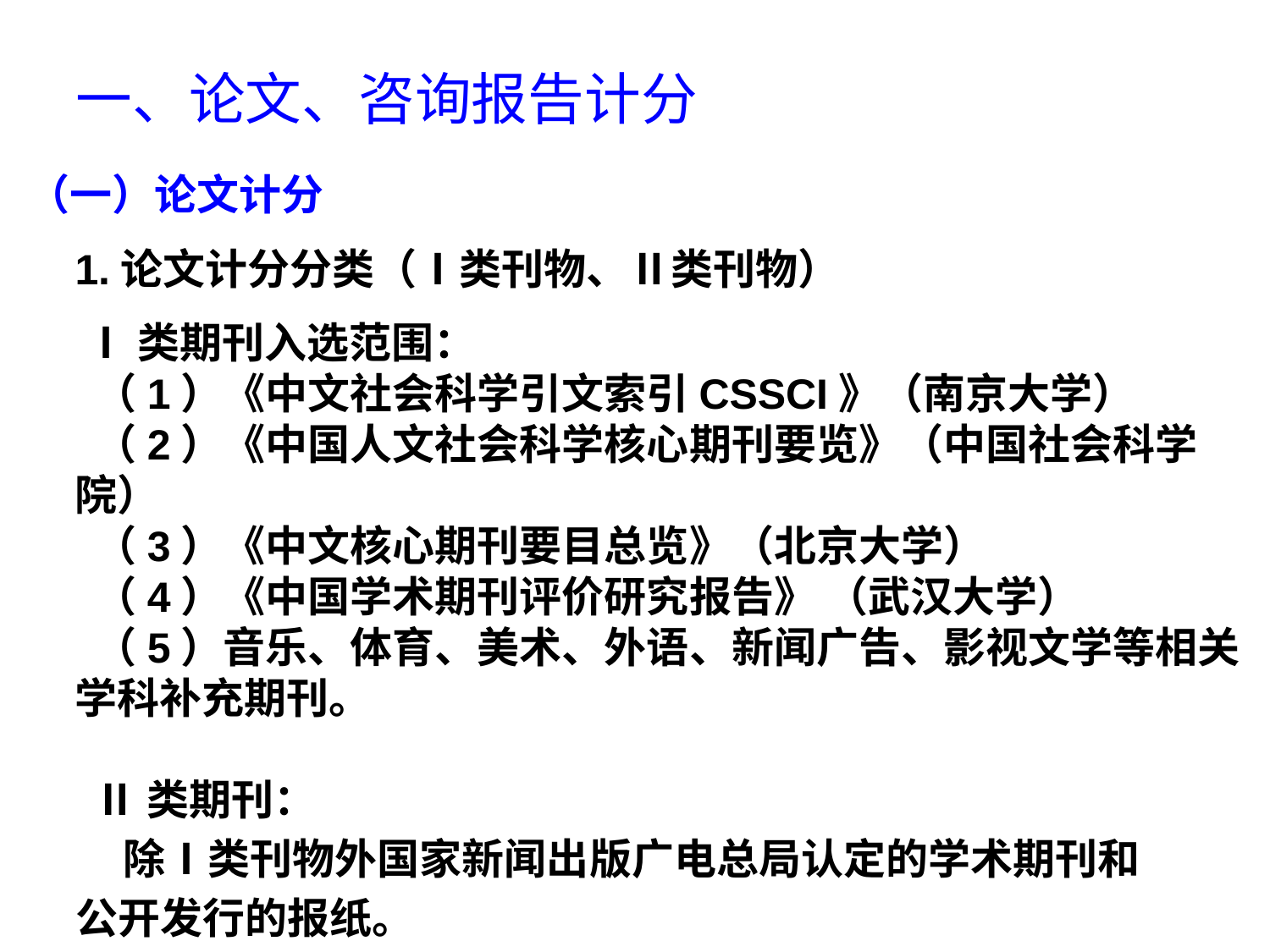

# 一、论文、咨询报告计分
（一）论文计分
    1.论文计分分类（Ⅰ类刊物、Ⅱ类刊物）
      Ⅰ类期刊入选范围：
      （1）《中文社会科学引文索引CSSCI》（南京大学）
      （2）《中国人文社会科学核心期刊要览》（中国社会科学院）
      （3）《中文核心期刊要目总览》（北京大学）
      （4）《中国学术期刊评价研究报告》 （武汉大学）
      （5）音乐、体育、美术、外语、新闻广告、影视文学等相关学科补充期刊。

       Ⅱ类期刊：
         除Ⅰ类刊物外国家新闻出版广电总局认定的学术期刊和
    公开发行的报纸。